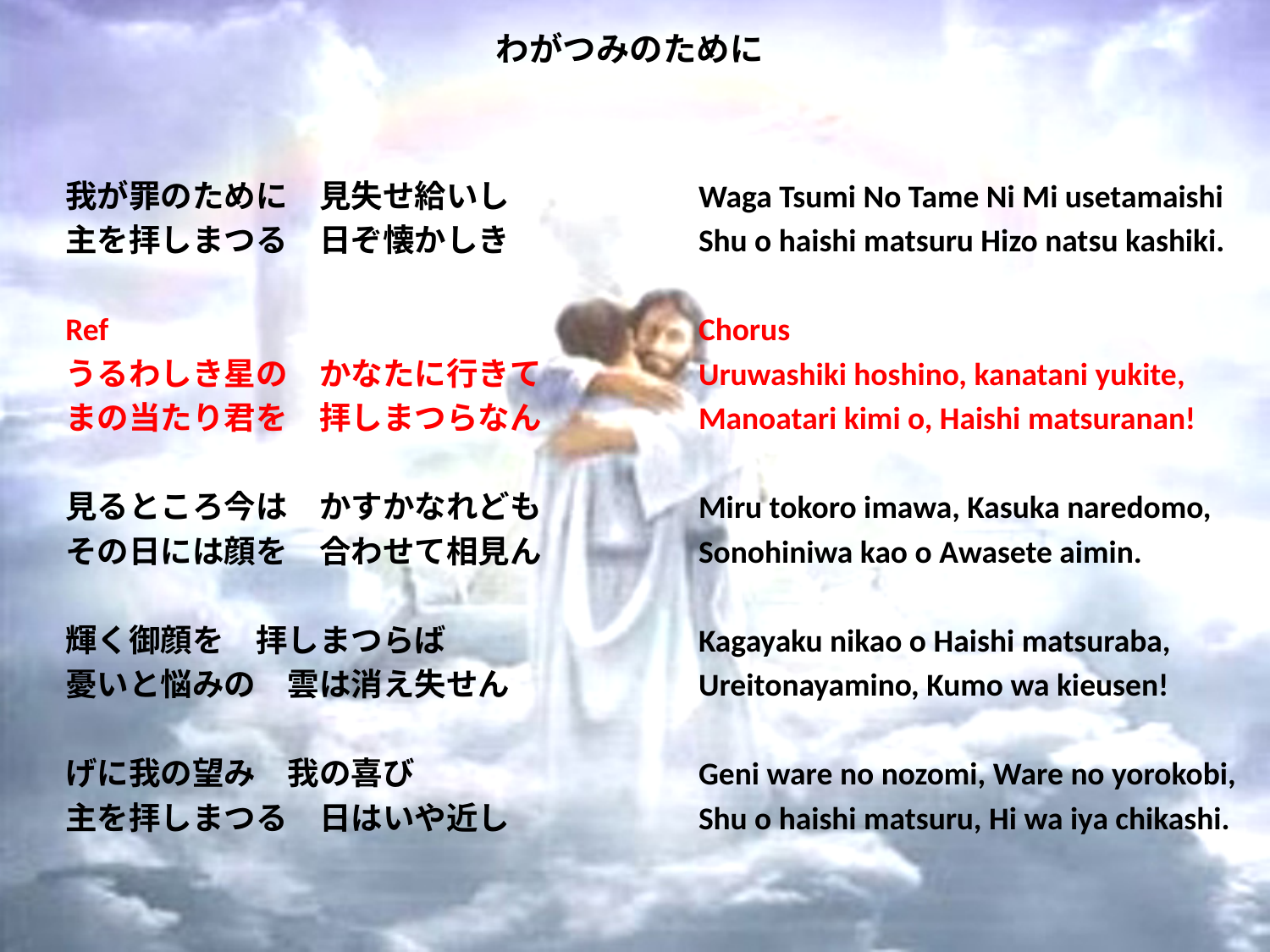

# わがつみのために
我が罪のために　見失せ給いし
主を拝しまつる　日ぞ懐かしき

Ref
うるわしき星の　かなたに行きて
まの当たり君を　拝しまつらなん

見るところ今は　かすかなれども
その日には顔を　合わせて相見ん

輝く御顔を　拝しまつらば
憂いと悩みの　雲は消え失せん

げに我の望み　我の喜び
主を拝しまつる　日はいや近し

Waga Tsumi No Tame Ni Mi usetamaishi
Shu o haishi matsuru Hizo natsu kashiki.

Chorus
Uruwashiki hoshino, kanatani yukite,
Manoatari kimi o, Haishi matsuranan!

Miru tokoro imawa, Kasuka naredomo,
Sonohiniwa kao o Awasete aimin.

Kagayaku nikao o Haishi matsuraba,
Ureitonayamino, Kumo wa kieusen!

Geni ware no nozomi, Ware no yorokobi,
Shu o haishi matsuru, Hi wa iya chikashi.